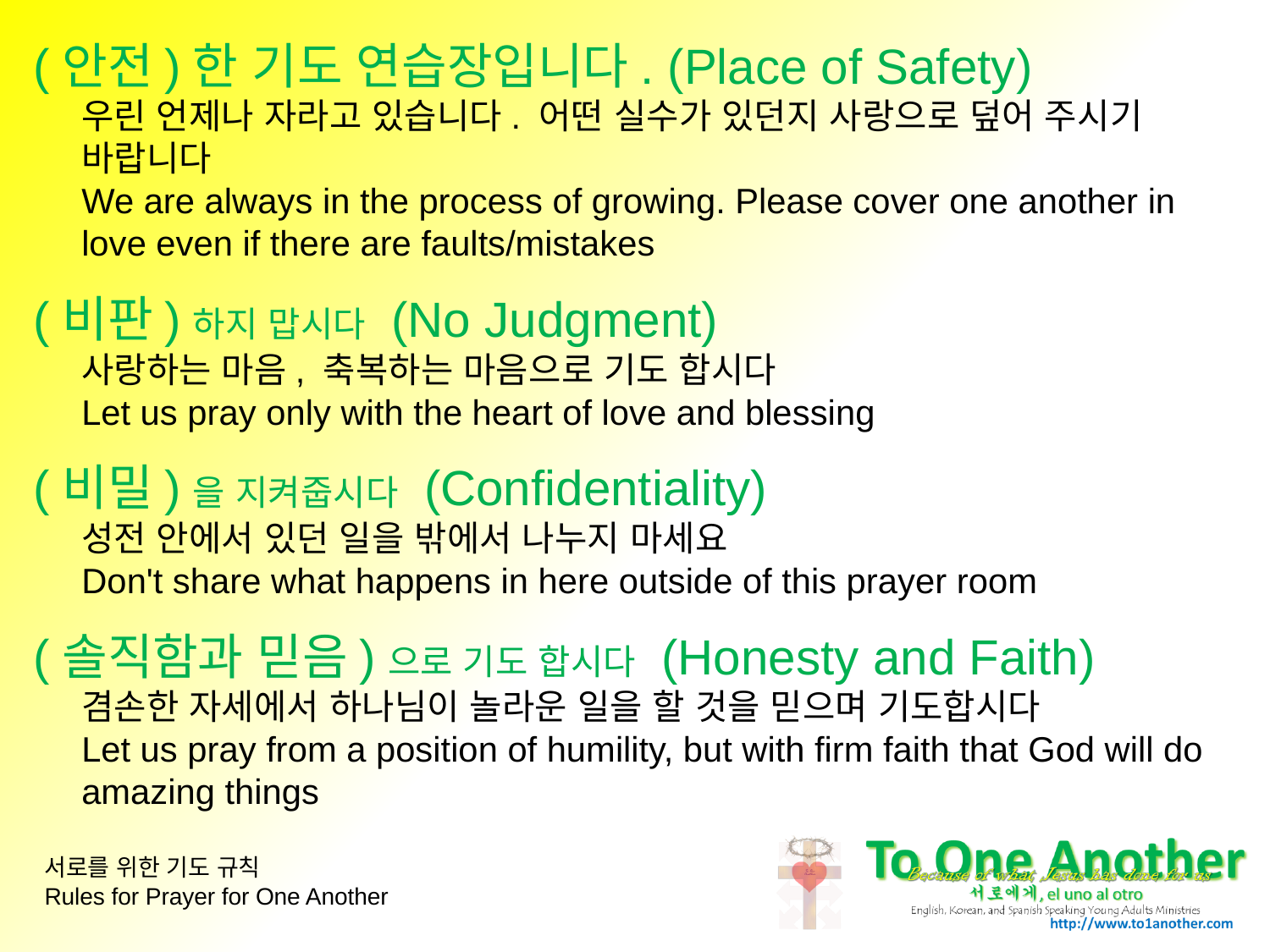

(안전)한 기도 연습장입니다. (Place of Safety)
우린 언제나 자라고 있습니다. 어떤 실수가 있던지 사랑으로 덮어 주시기 바랍니다
We are always in the process of growing. Please cover one another in love even if there are faults/mistakes

(비판)하지 맙시다 (No Judgment)
사랑하는 마음, 축복하는 마음으로 기도 합시다
Let us pray only with the heart of love and blessing

(비밀)을 지켜줍시다 (Confidentiality)
성전 안에서 있던 일을 밖에서 나누지 마세요
Don't share what happens in here outside of this prayer room

(솔직함과 믿음)으로 기도 합시다 (Honesty and Faith)
겸손한 자세에서 하나님이 놀라운 일을 할 것을 믿으며 기도합시다
Let us pray from a position of humility, but with firm faith that God will do amazing things
# 서로를 위한 기도 규칙 Rules for Prayer for One Another